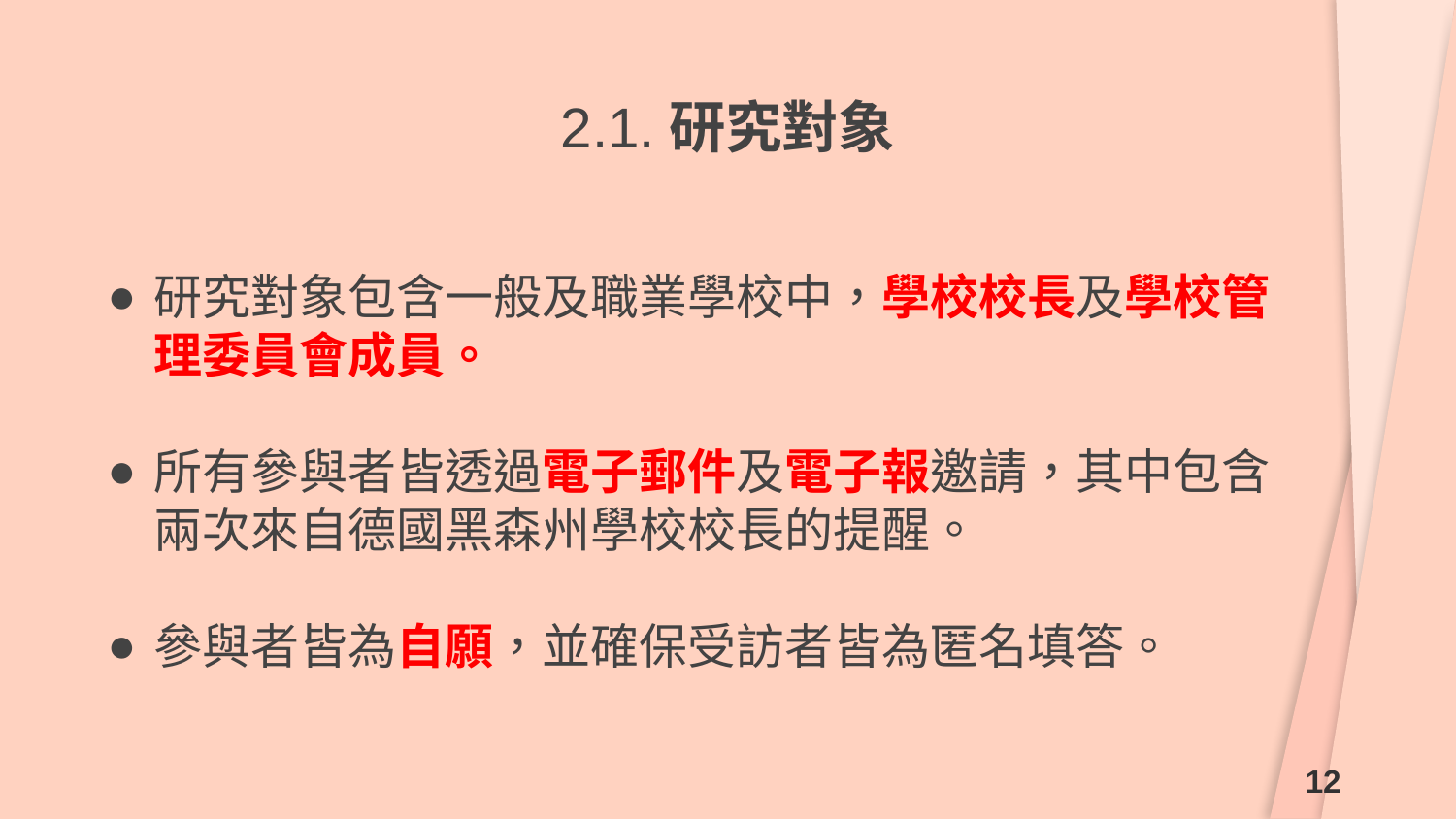

# 2.1.研究對象
研究對象包含一般及職業學校中，學校校長及學校管理委員會成員。

所有參與者皆透過電子郵件及電子報邀請，其中包含兩次來自德國黑森州學校校長的提醒。

參與者皆為自願，並確保受訪者皆為匿名填答。
12